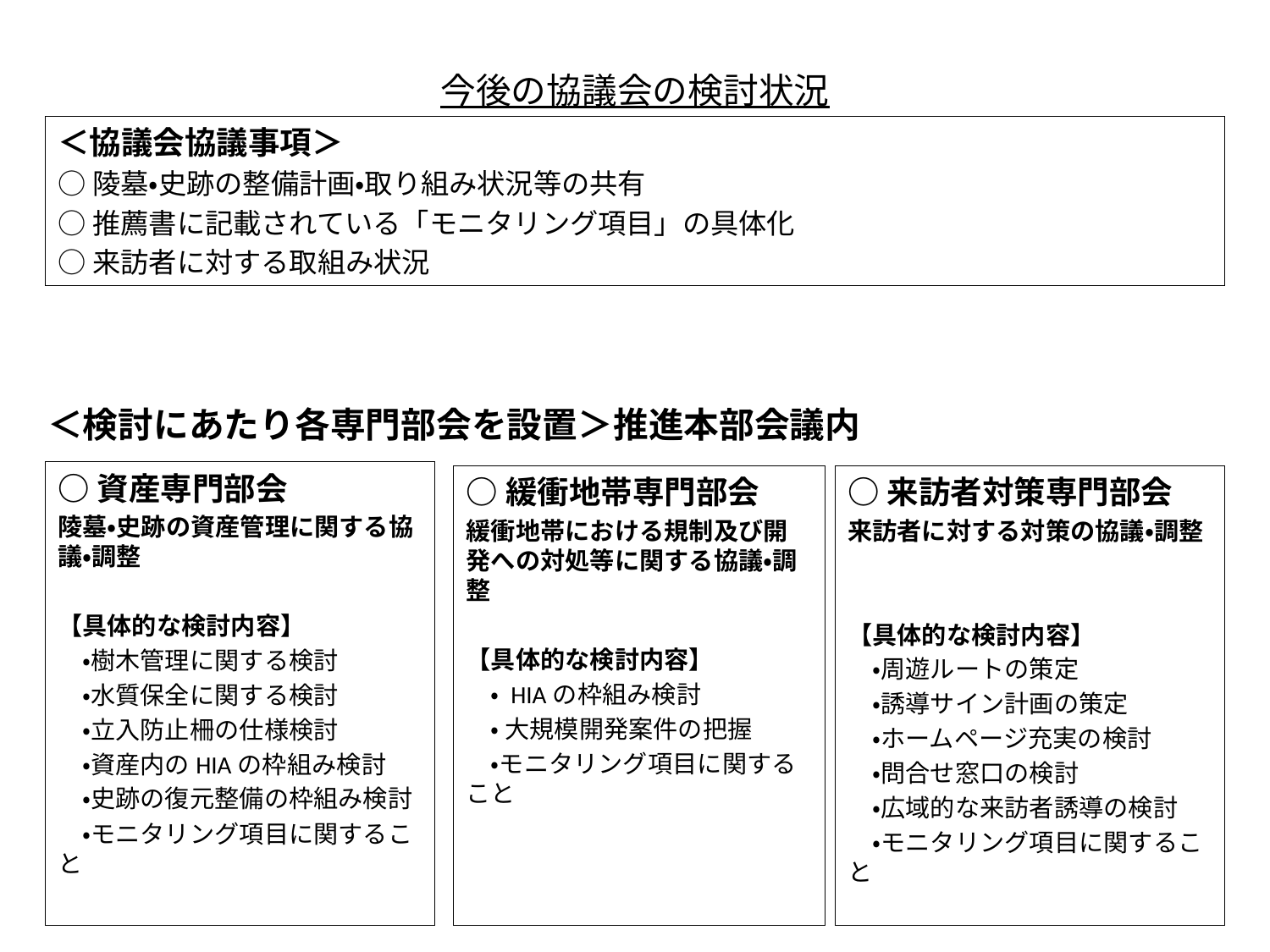

# 今後の協議会の検討状況
＜協議会協議事項＞
○陵墓・史跡の整備計画・取り組み状況等の共有
○推薦書に記載されている「モニタリング項目」の具体化
○来訪者に対する取組み状況
＜検討にあたり各専門部会を設置＞推進本部会議内
○資産専門部会
陵墓・史跡の資産管理に関する協議・調整

【具体的な検討内容】
　・樹木管理に関する検討
　・水質保全に関する検討
　・立入防止柵の仕様検討
　・資産内のHIAの枠組み検討
　・史跡の復元整備の枠組み検討
　・モニタリング項目に関すること
○来訪者対策専門部会
来訪者に対する対策の協議・調整

【具体的な検討内容】
　・周遊ルートの策定
　・誘導サイン計画の策定
　・ホームページ充実の検討
　・問合せ窓口の検討
　・広域的な来訪者誘導の検討
　・モニタリング項目に関すること
○緩衝地帯専門部会
緩衝地帯における規制及び開発への対処等に関する協議・調整

【具体的な検討内容】
　・ HIAの枠組み検討
　・ 大規模開発案件の把握
　・モニタリング項目に関すること